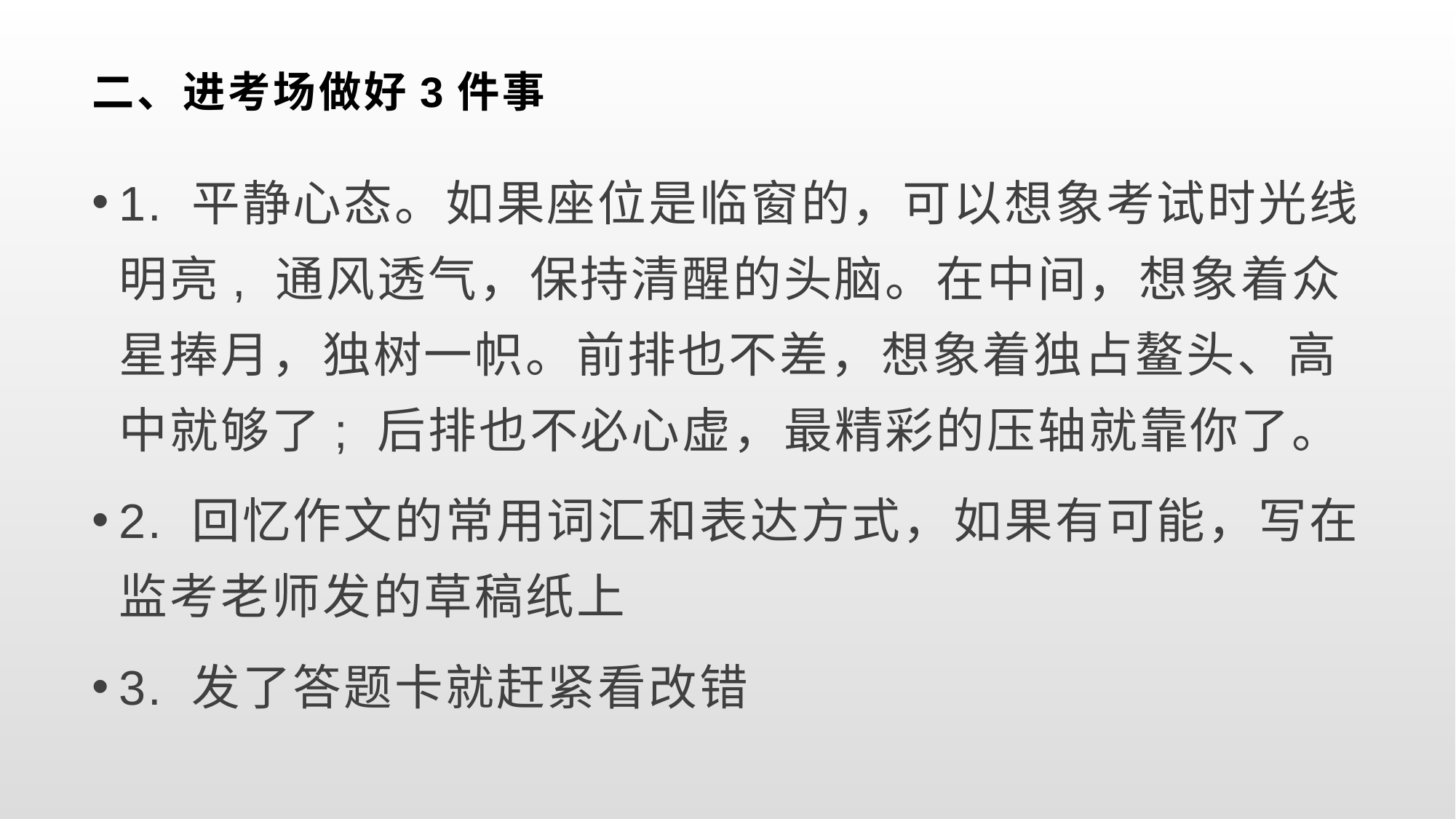

# 二、进考场做好3件事
1. 平静心态。如果座位是临窗的，可以想象考试时光线明亮, 通风透气，保持清醒的头脑。在中间，想象着众星捧月，独树一帜。前排也不差，想象着独占鳌头、高中就够了; 后排也不必心虚，最精彩的压轴就靠你了。
2. 回忆作文的常用词汇和表达方式，如果有可能，写在监考老师发的草稿纸上
3. 发了答题卡就赶紧看改错